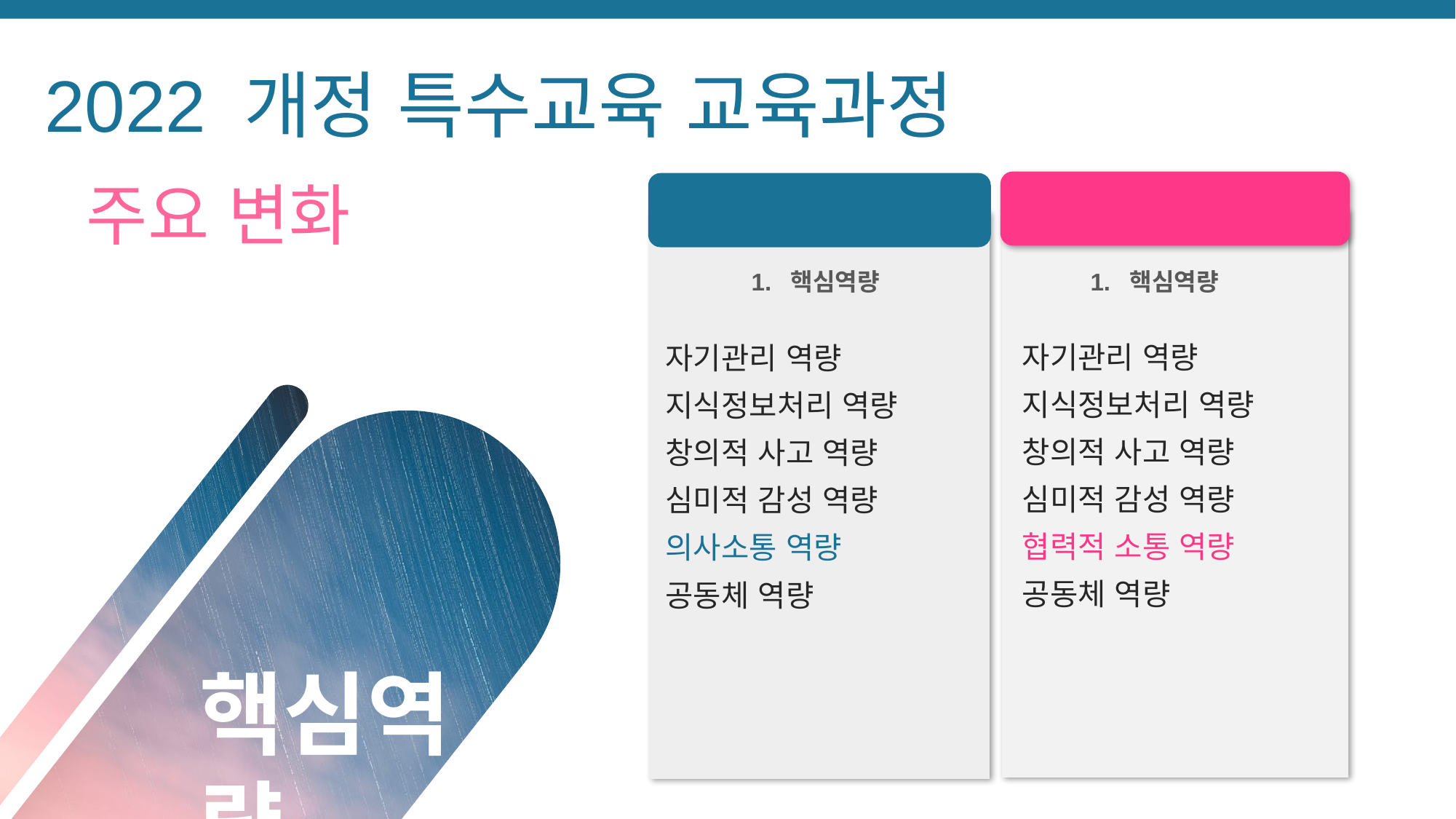

2022 개정 특수교육 교육과정

2022 교육과정

자기관리 역량
지식정보처리 역량
창의적 사고 역량
심미적 감성 역량
협력적 소통 역량
공동체 역량

2015 교육과정

1.  핵심역량
자기관리 역량
지식정보처리 역량
창의적 사고 역량
심미적 감성 역량
의사소통 역량
공동체 역량
주요 변화
1.  핵심역량

  핵심역량